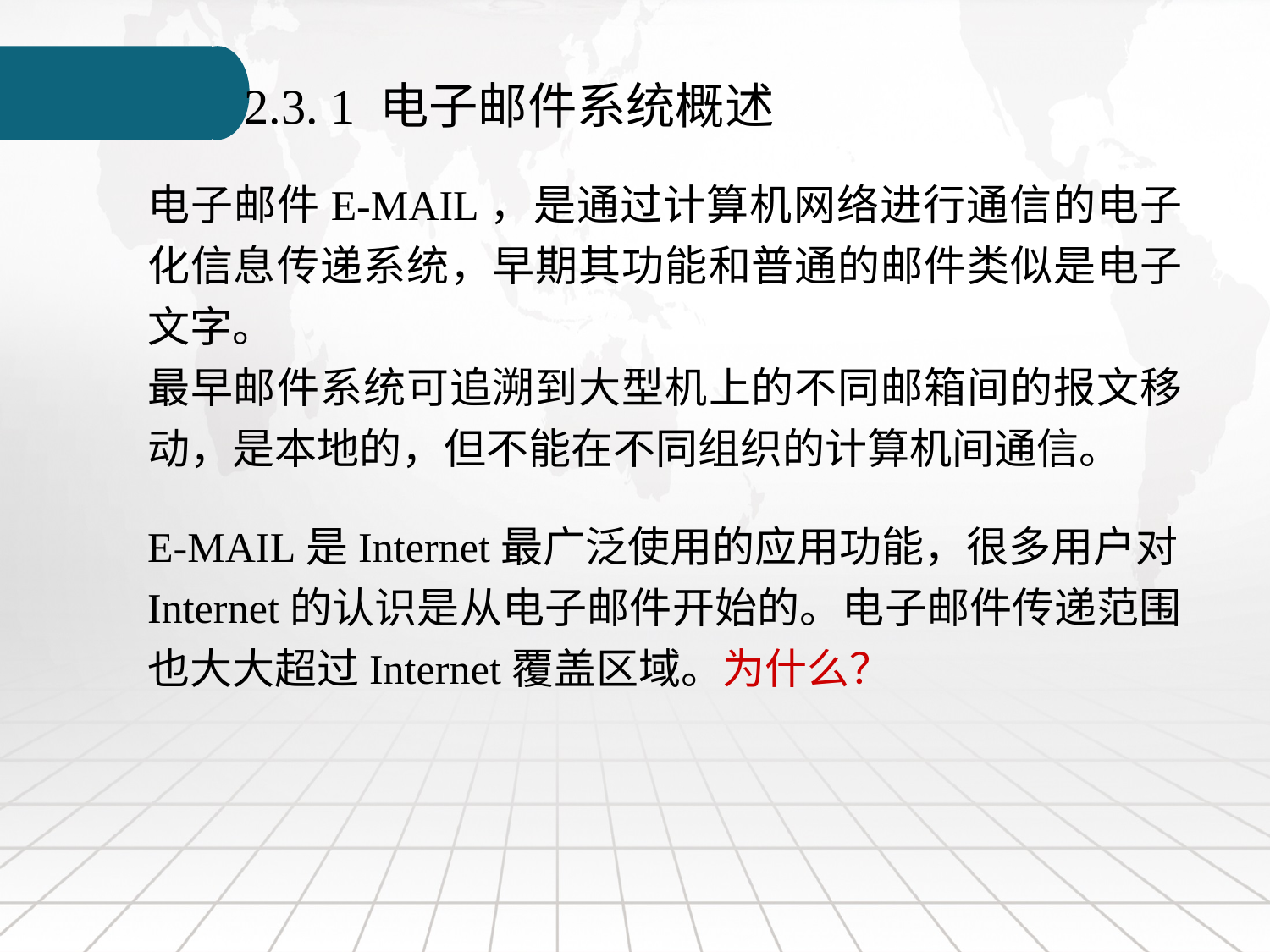

2.3. 1 电子邮件系统概述
电子邮件E-MAIL，是通过计算机网络进行通信的电子化信息传递系统，早期其功能和普通的邮件类似是电子文字。
最早邮件系统可追溯到大型机上的不同邮箱间的报文移动，是本地的，但不能在不同组织的计算机间通信。
E-MAIL是Internet最广泛使用的应用功能，很多用户对Internet的认识是从电子邮件开始的。电子邮件传递范围也大大超过Internet覆盖区域。为什么？